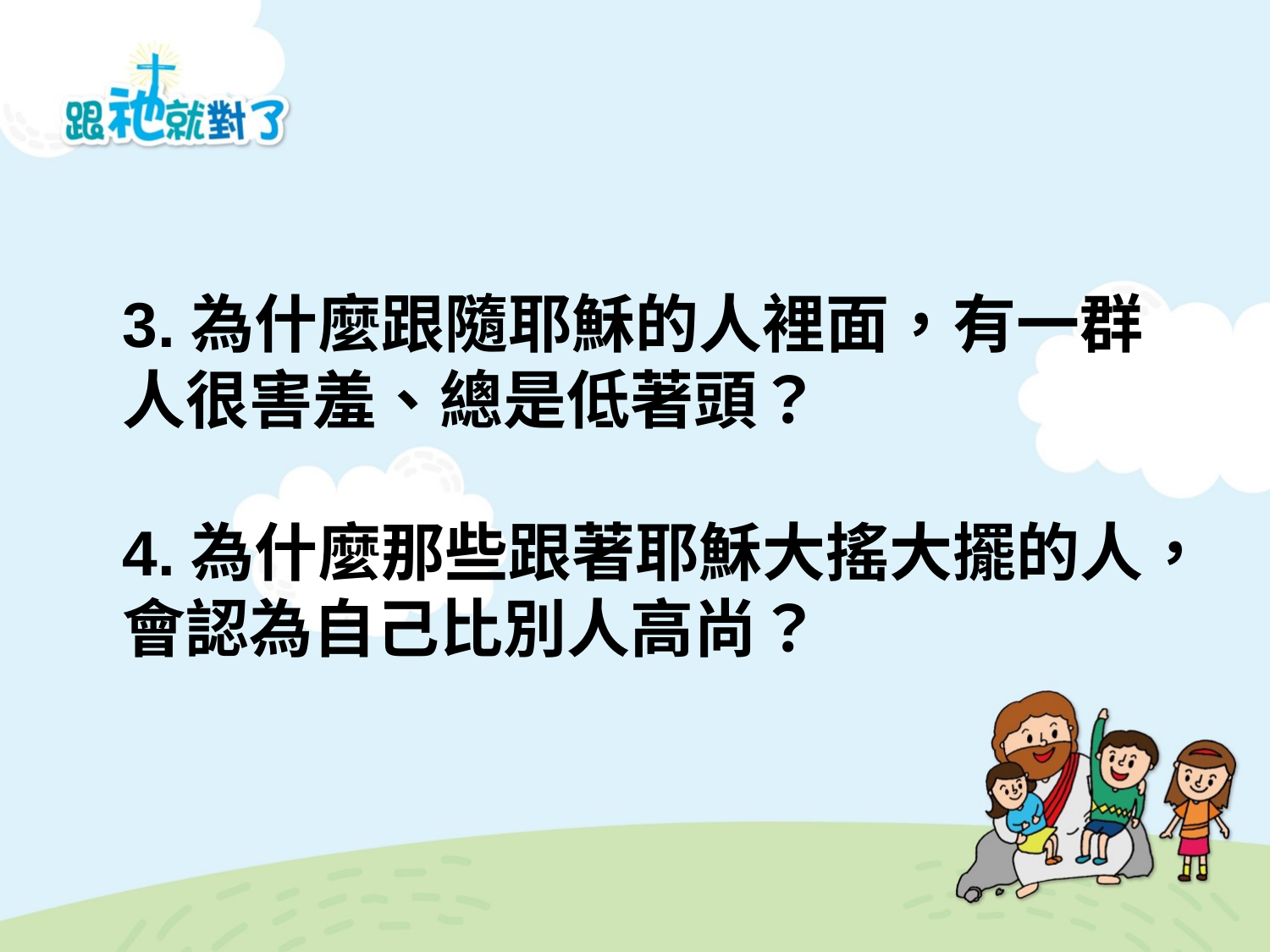

3.為什麼跟隨耶穌的人裡面，有一群人很害羞、總是低著頭？

4.為什麼那些跟著耶穌大搖大擺的人，會認為自己比別人高尚？